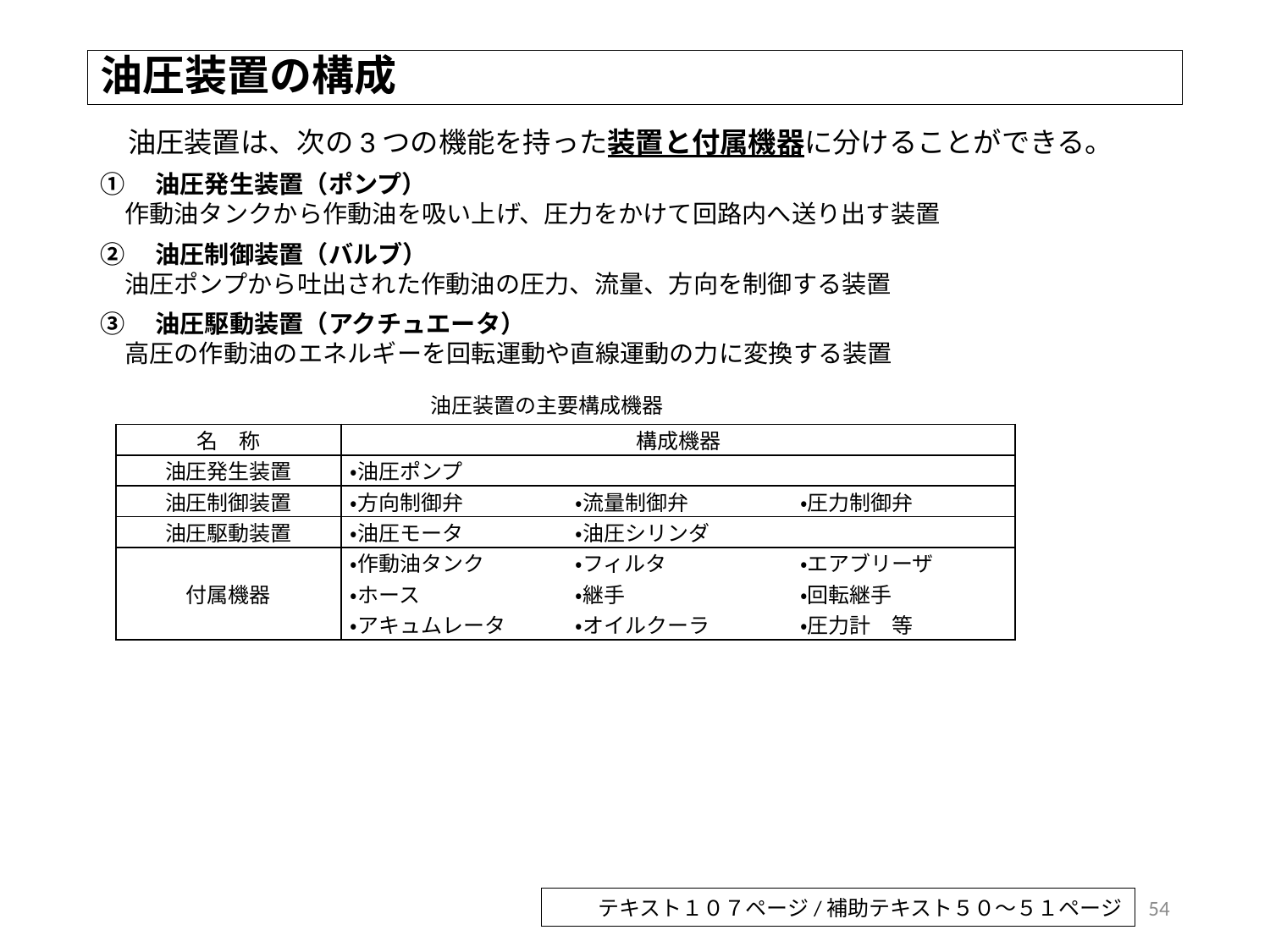

# 油圧装置の構成
　油圧装置は、次の3つの機能を持った装置と付属機器に分けることができる。
①　油圧発生装置（ポンプ）
　作動油タンクから作動油を吸い上げ、圧力をかけて回路内へ送り出す装置
②　油圧制御装置（バルブ）
　油圧ポンプから吐出された作動油の圧力、流量、方向を制御する装置
③　油圧駆動装置（アクチュエータ）
　高圧の作動油のエネルギーを回転運動や直線運動の力に変換する装置
油圧装置の主要構成機器
| 名　称 | 構成機器 |  |  |
| --- | --- | --- | --- |
| 油圧発生装置 | ・油圧ポンプ |  |  |
| 油圧制御装置 | ・方向制御弁 | ・流量制御弁 | ・圧力制御弁 |
| 油圧駆動装置 | ・油圧モータ | ・油圧シリンダ |  |
| 付属機器 | ・作動油タンク | ・フィルタ | ・エアブリーザ |
|  | ・ホース | ・継手 | ・回転継手 |
|  | ・アキュムレータ | ・オイルクーラ | ・圧力計　等 |
54
テキスト１０７ページ/補助テキスト５０～５１ページ